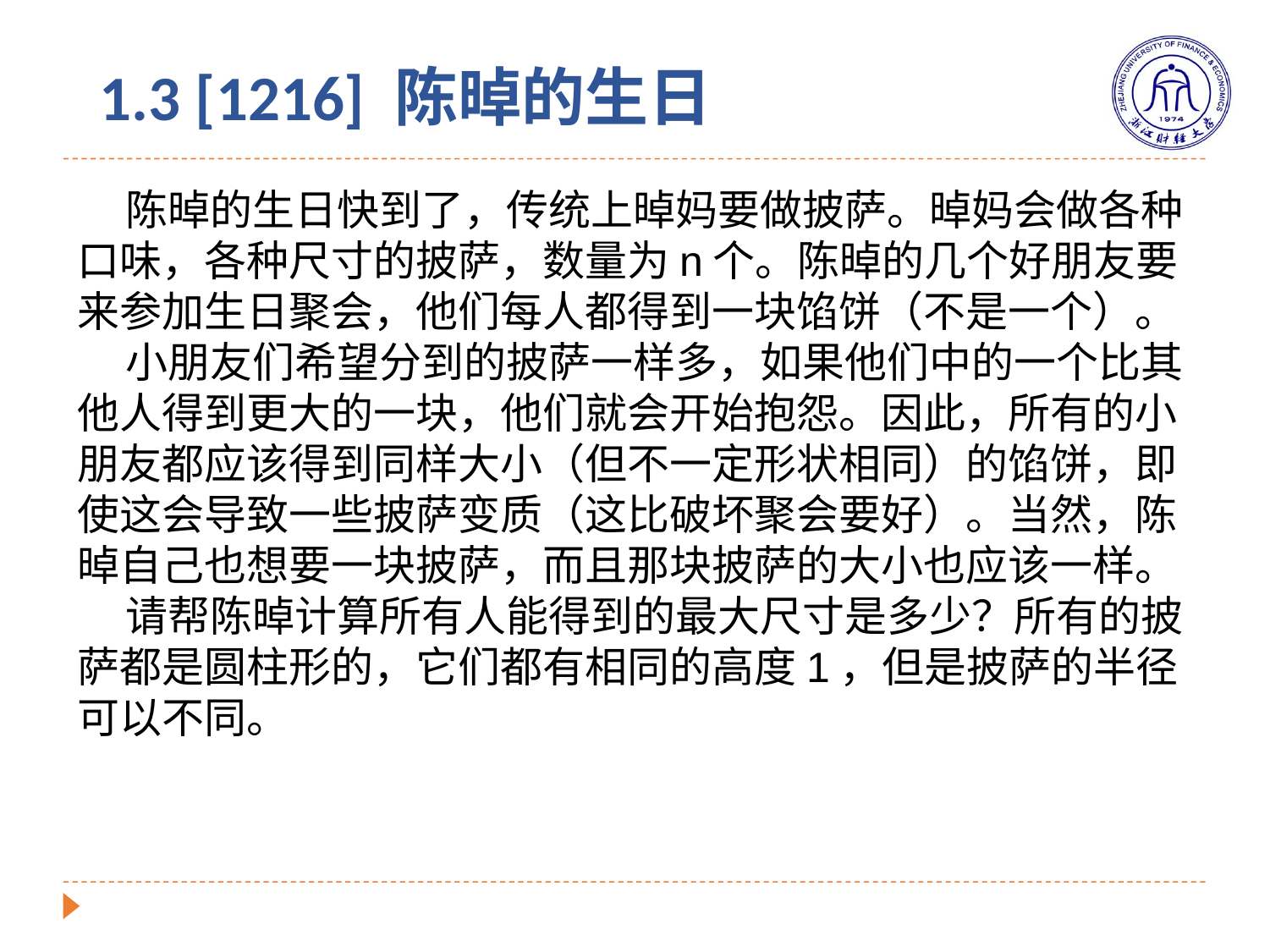

# 1.3 [1216] 陈晫的生日
    陈晫的生日快到了，传统上晫妈要做披萨。晫妈会做各种口味，各种尺寸的披萨，数量为n个。陈晫的几个好朋友要来参加生日聚会，他们每人都得到一块馅饼（不是一个）。
    小朋友们希望分到的披萨一样多，如果他们中的一个比其他人得到更大的一块，他们就会开始抱怨。因此，所有的小朋友都应该得到同样大小（但不一定形状相同）的馅饼，即使这会导致一些披萨变质（这比破坏聚会要好）。当然，陈晫自己也想要一块披萨，而且那块披萨的大小也应该一样。
    请帮陈晫计算所有人能得到的最大尺寸是多少？所有的披萨都是圆柱形的，它们都有相同的高度1，但是披萨的半径可以不同。

65